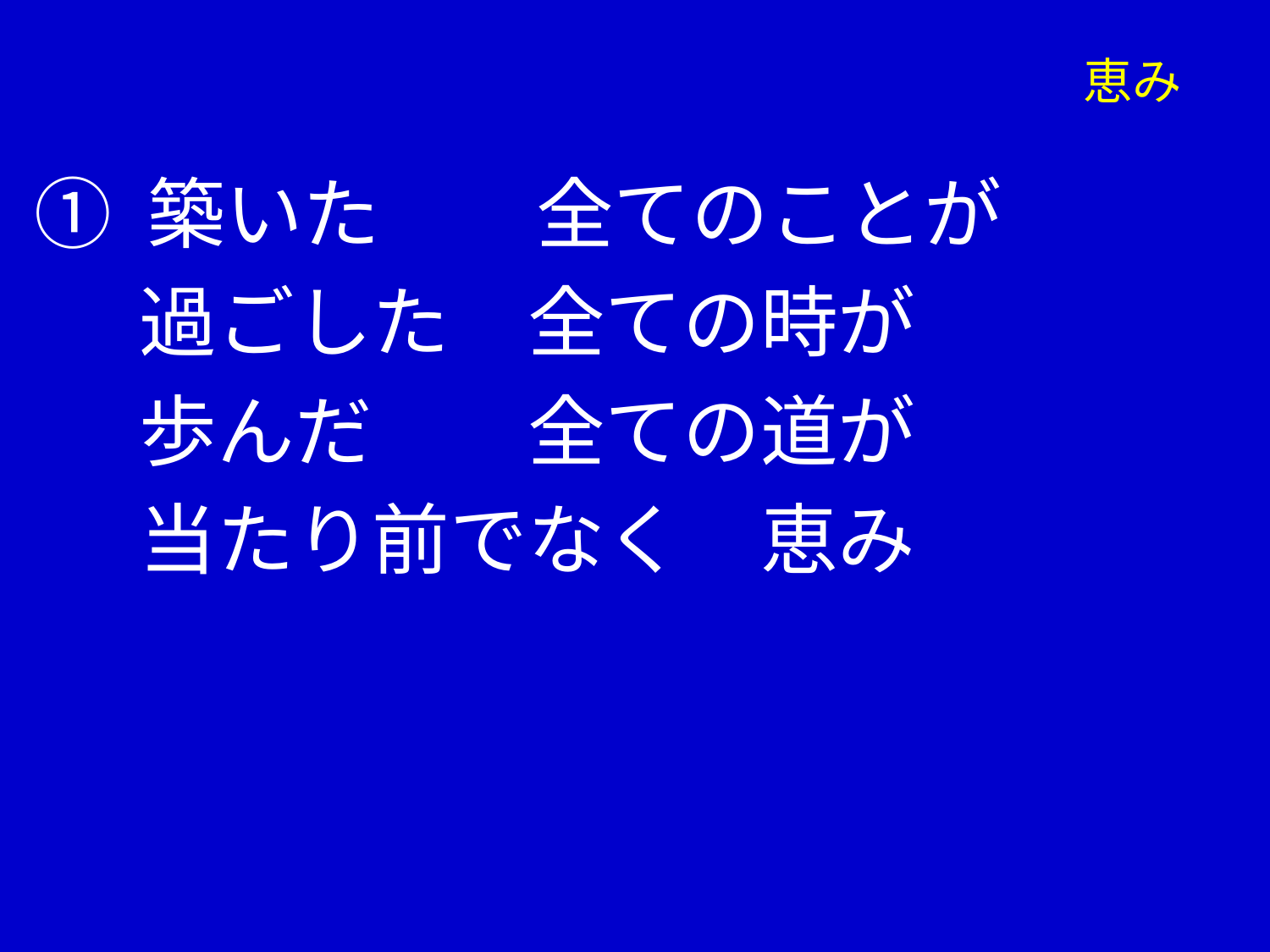

# 恵み
① 築いた　　全てのことが
     過ごした　全ての時が
     歩んだ　　全ての道が
     当たり前でなく　恵み